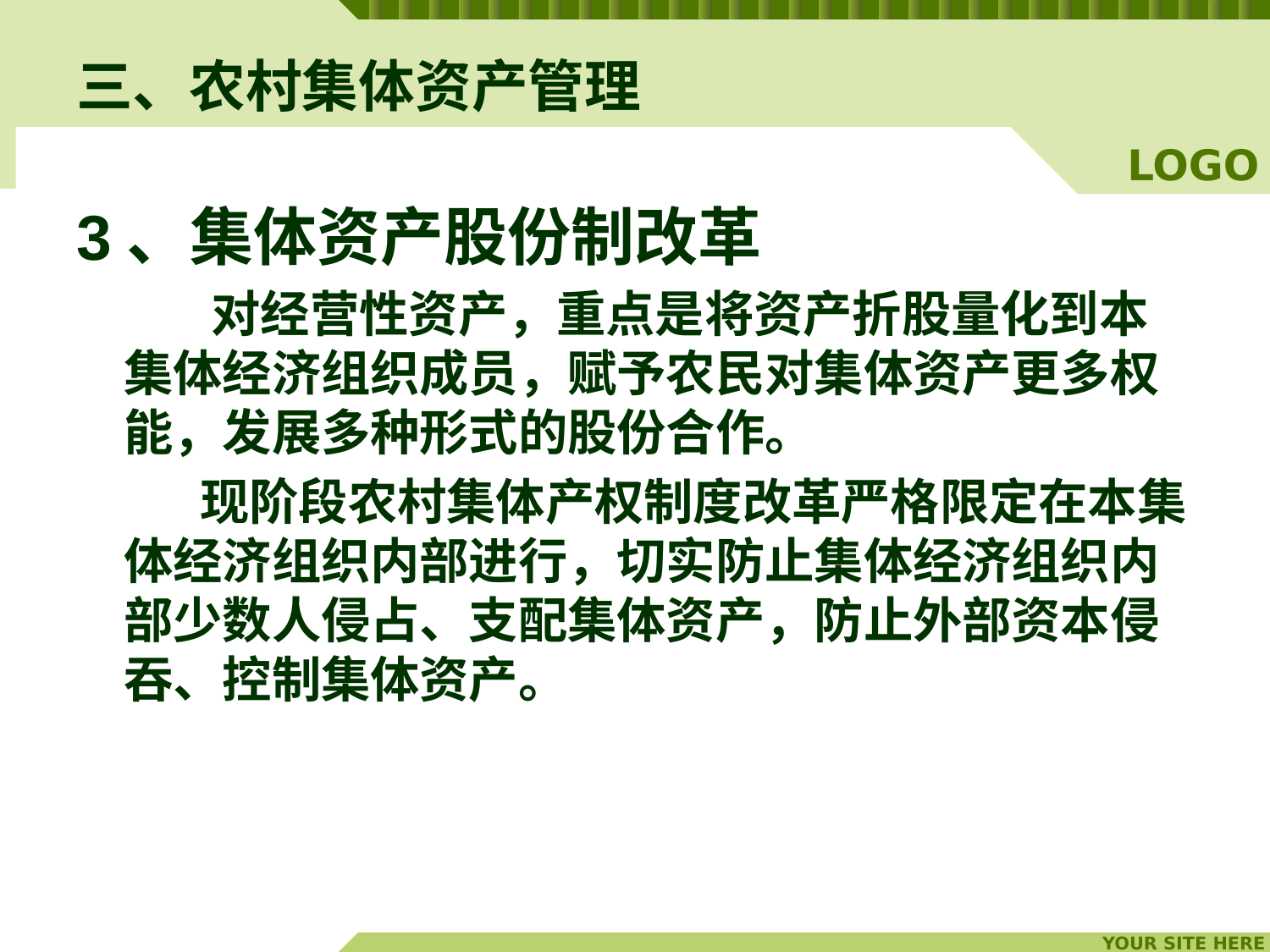

# 三、农村集体资产管理
3、集体资产股份制改革
           对经营性资产，重点是将资产折股量化到本集体经济组织成员，赋予农民对集体资产更多权能，发展多种形式的股份合作。
          现阶段农村集体产权制度改革严格限定在本集体经济组织内部进行，切实防止集体经济组织内部少数人侵占、支配集体资产，防止外部资本侵吞、控制集体资产。